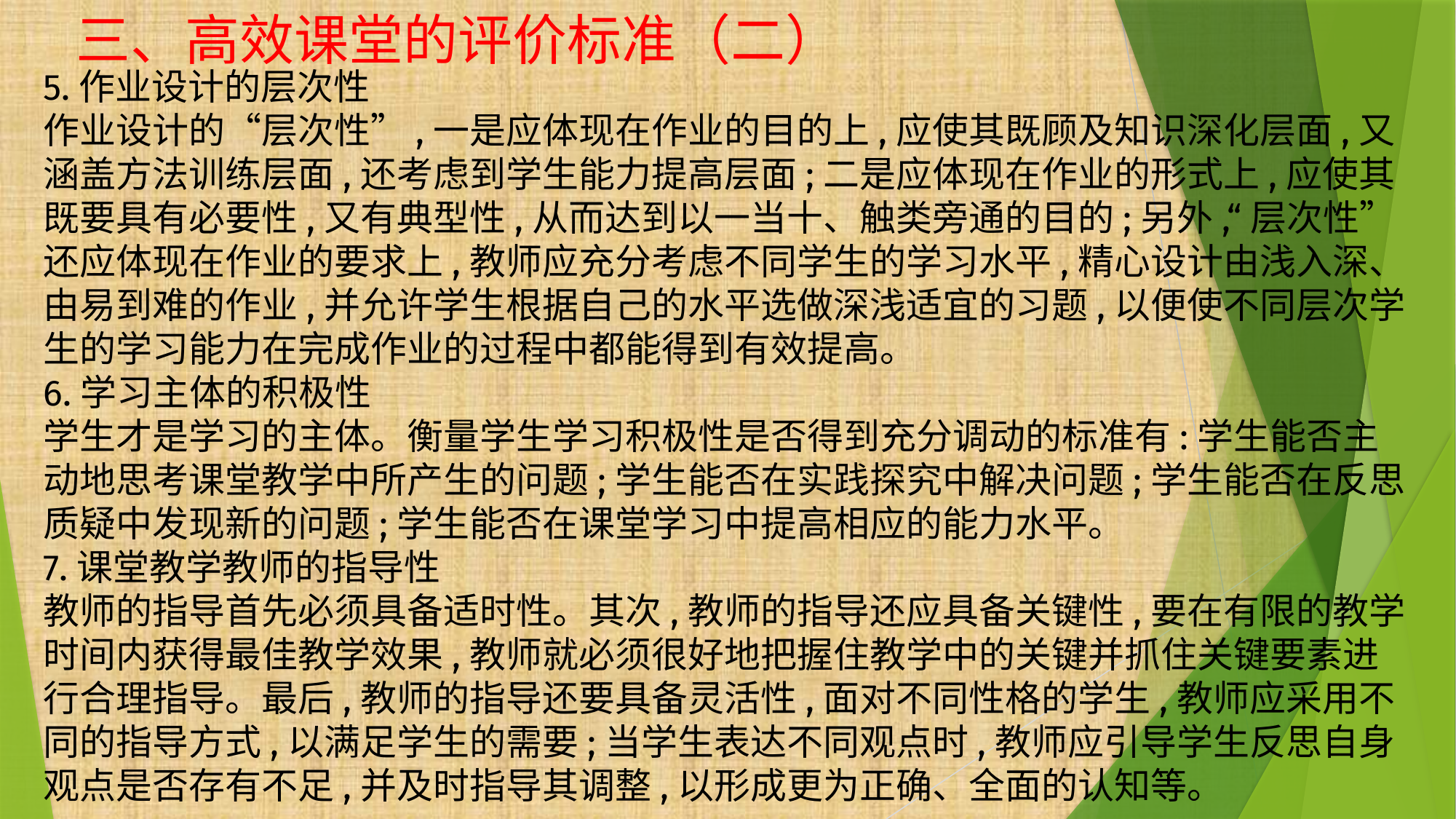

# 三、高效课堂的评价标准（二）
5.作业设计的层次性
作业设计的“层次性”,一是应体现在作业的目的上,应使其既顾及知识深化层面,又涵盖方法训练层面,还考虑到学生能力提高层面;二是应体现在作业的形式上,应使其既要具有必要性,又有典型性,从而达到以一当十、触类旁通的目的;另外,“层次性”还应体现在作业的要求上,教师应充分考虑不同学生的学习水平,精心设计由浅入深、由易到难的作业,并允许学生根据自己的水平选做深浅适宜的习题,以便使不同层次学生的学习能力在完成作业的过程中都能得到有效提高。
6.学习主体的积极性
学生才是学习的主体。衡量学生学习积极性是否得到充分调动的标准有:学生能否主动地思考课堂教学中所产生的问题;学生能否在实践探究中解决问题;学生能否在反思质疑中发现新的问题;学生能否在课堂学习中提高相应的能力水平。
7.课堂教学教师的指导性
教师的指导首先必须具备适时性。其次,教师的指导还应具备关键性,要在有限的教学时间内获得最佳教学效果,教师就必须很好地把握住教学中的关键并抓住关键要素进行合理指导。最后,教师的指导还要具备灵活性,面对不同性格的学生,教师应采用不同的指导方式,以满足学生的需要;当学生表达不同观点时,教师应引导学生反思自身观点是否存有不足,并及时指导其调整,以形成更为正确、全面的认知等。